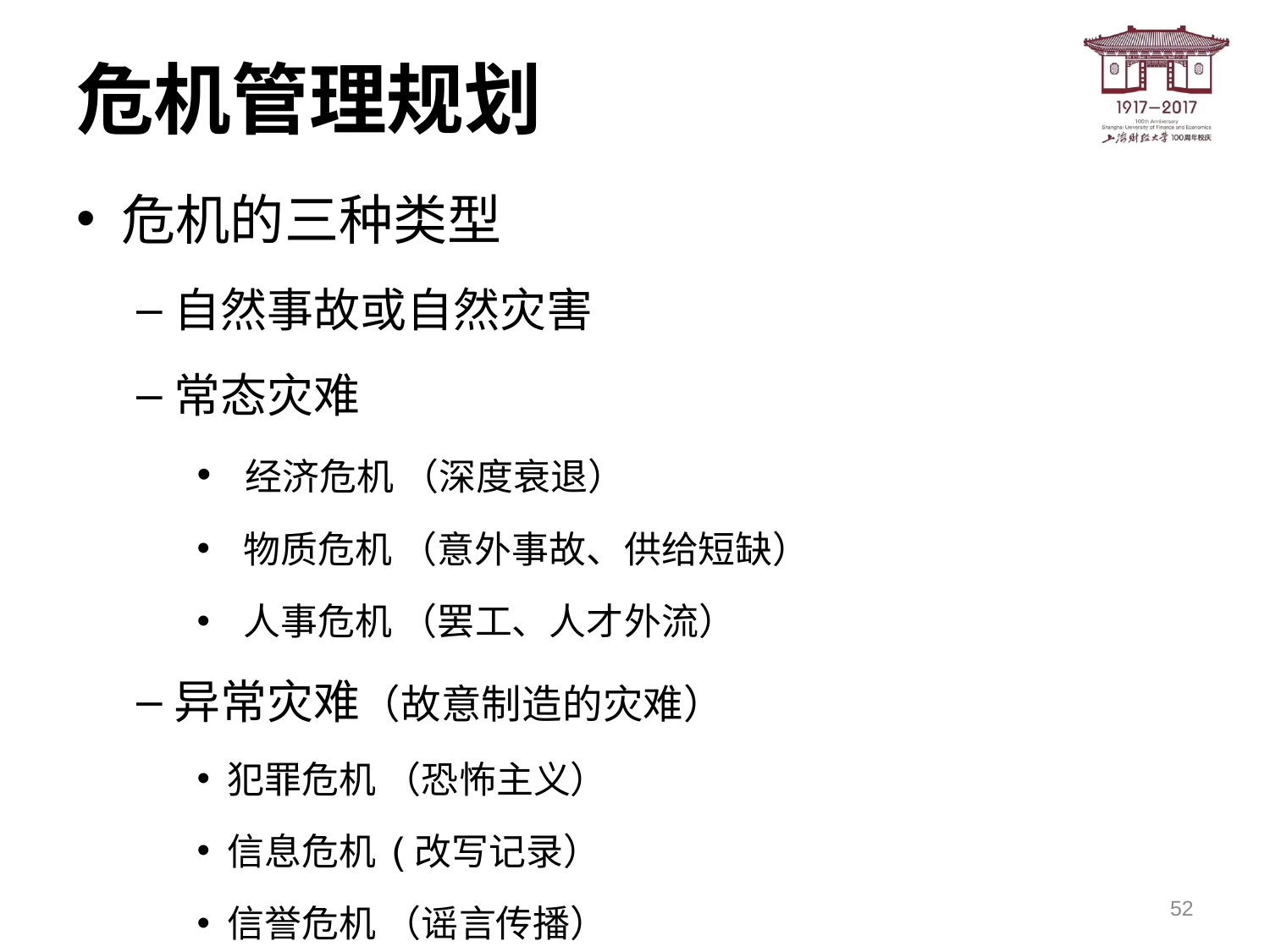

# 危机管理规划
危机的三种类型
自然事故或自然灾害
常态灾难
 经济危机 （深度衰退）
 物质危机 （意外事故、供给短缺）
 人事危机 （罢工、人才外流）
异常灾难（故意制造的灾难）
犯罪危机 （恐怖主义）
信息危机 (改写记录）
信誉危机 （谣言传播）
52